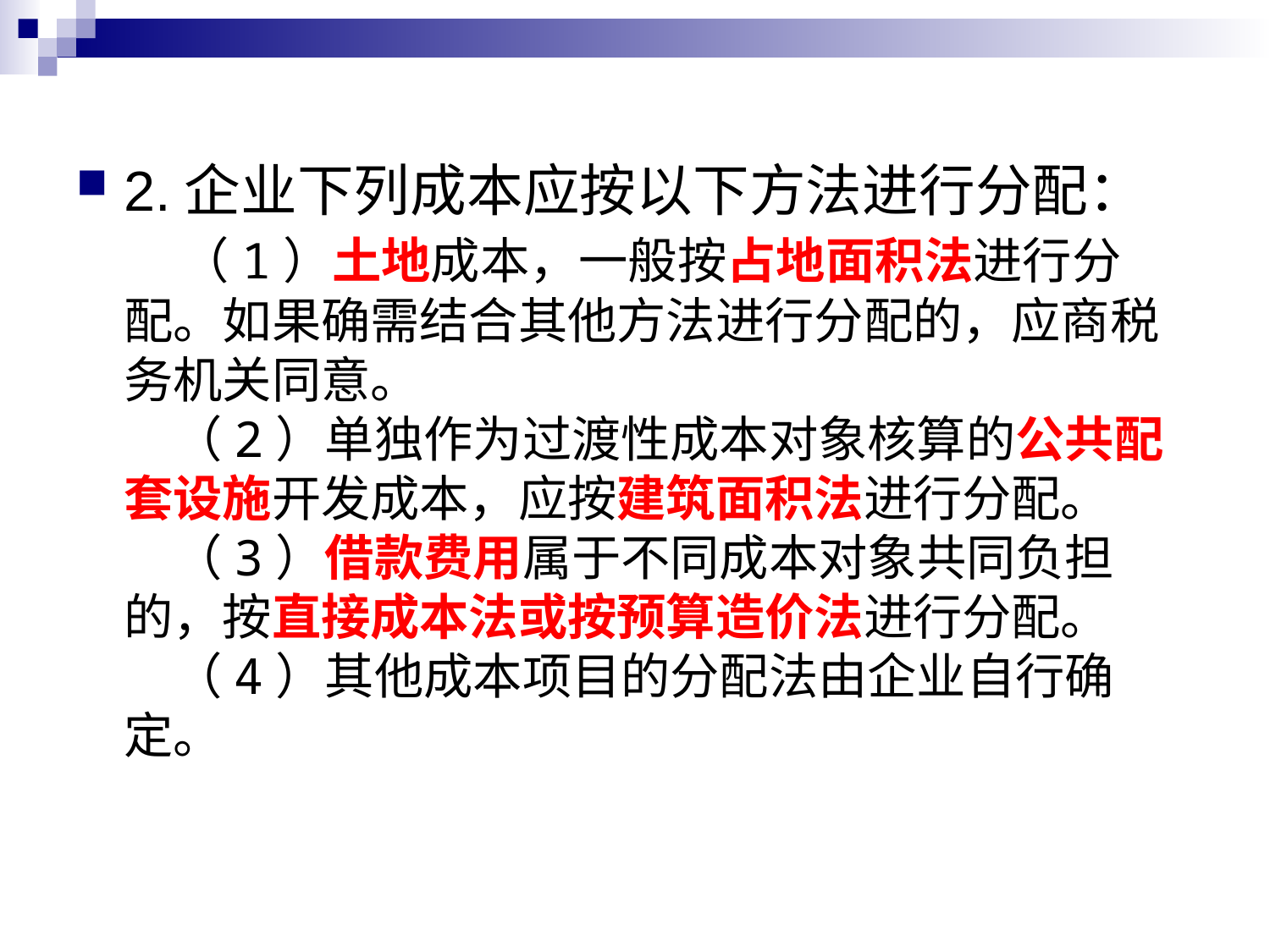

2.企业下列成本应按以下方法进行分配：
　（1）土地成本，一般按占地面积法进行分配。如果确需结合其他方法进行分配的，应商税务机关同意。
　（2）单独作为过渡性成本对象核算的公共配套设施开发成本，应按建筑面积法进行分配。
　（3）借款费用属于不同成本对象共同负担的，按直接成本法或按预算造价法进行分配。
　（4）其他成本项目的分配法由企业自行确定。